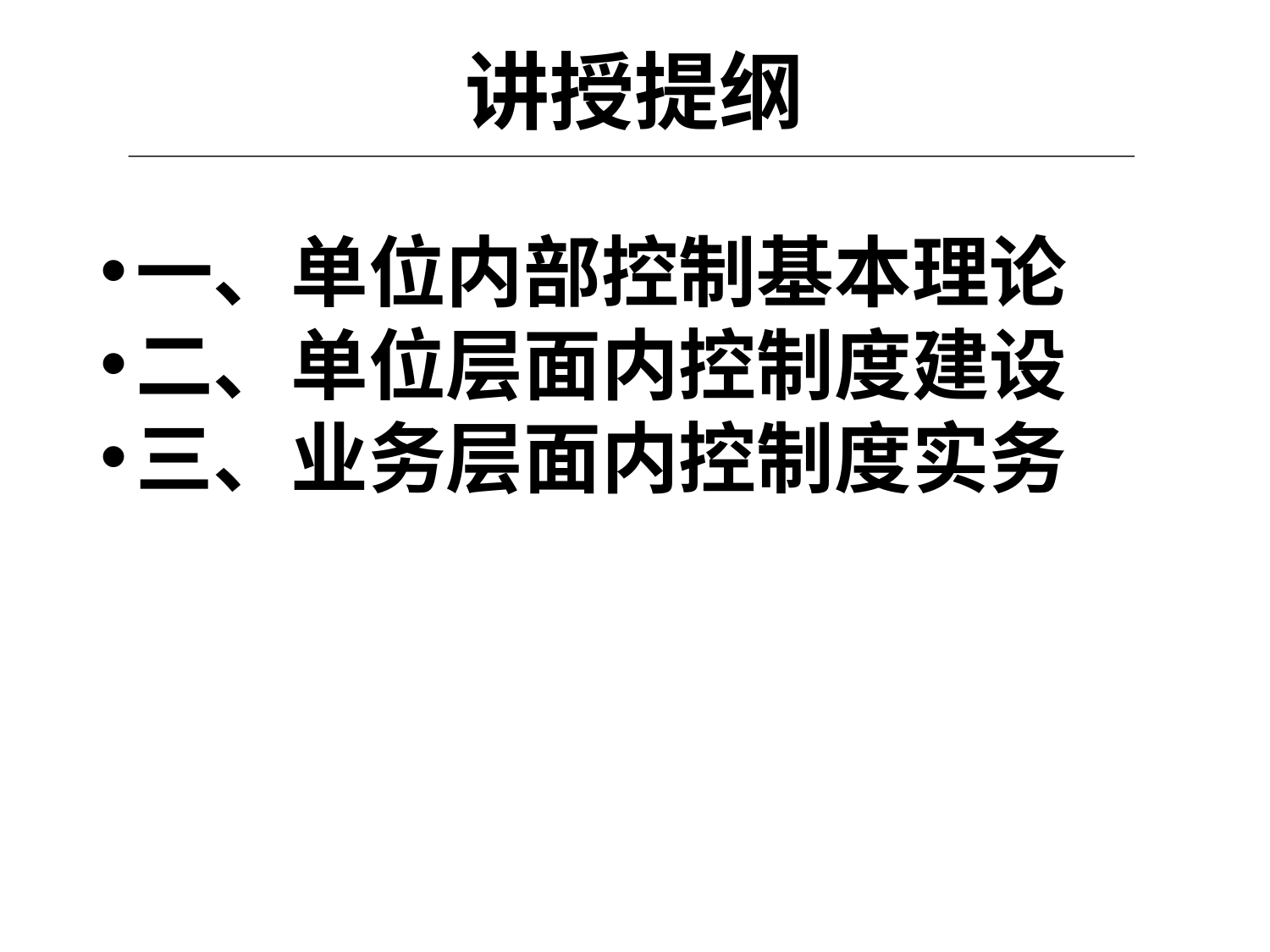

# 讲授提纲
一、单位内部控制基本理论
二、单位层面内控制度建设
三、业务层面内控制度实务